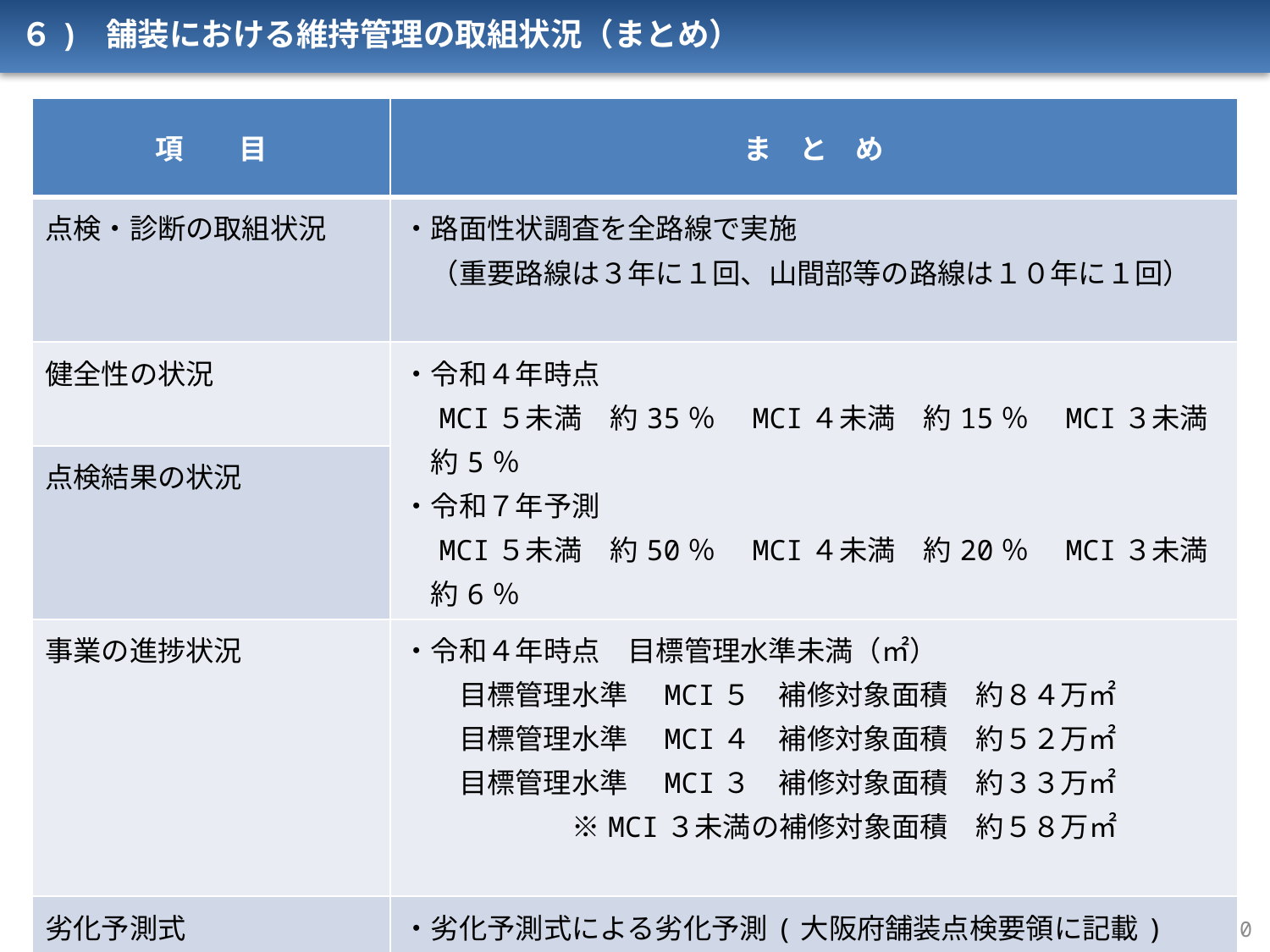

６) 舗装における維持管理の取組状況（まとめ）
| 項　　目 | ま　と　め |
| --- | --- |
| 点検・診断の取組状況 | ・路面性状調査を全路線で実施 　（重要路線は３年に１回、山間部等の路線は１０年に１回） |
| 健全性の状況 | ・令和４年時点 　MCI５未満　約35％　MCI４未満　約15％　MCI３未満　約5％ ・令和７年予測 　MCI５未満　約50％　MCI４未満　約20％　MCI３未満　約6％ |
| 点検結果の状況 |  |
| 事業の進捗状況 | ・令和４年時点　目標管理水準未満（㎡） 　　目標管理水準　MCI５　補修対象面積　約８４万㎡　 　　目標管理水準　MCI４　補修対象面積　約５２万㎡　 　　目標管理水準　MCI３　補修対象面積　約３３万㎡ 　　　　　　※MCI３未満の補修対象面積　約５８万㎡ |
| 劣化予測式 | ・劣化予測式による劣化予測(大阪府舗装点検要領に記載) ・劣化予測と、実際の劣化進行程度は概ね一致 |
40